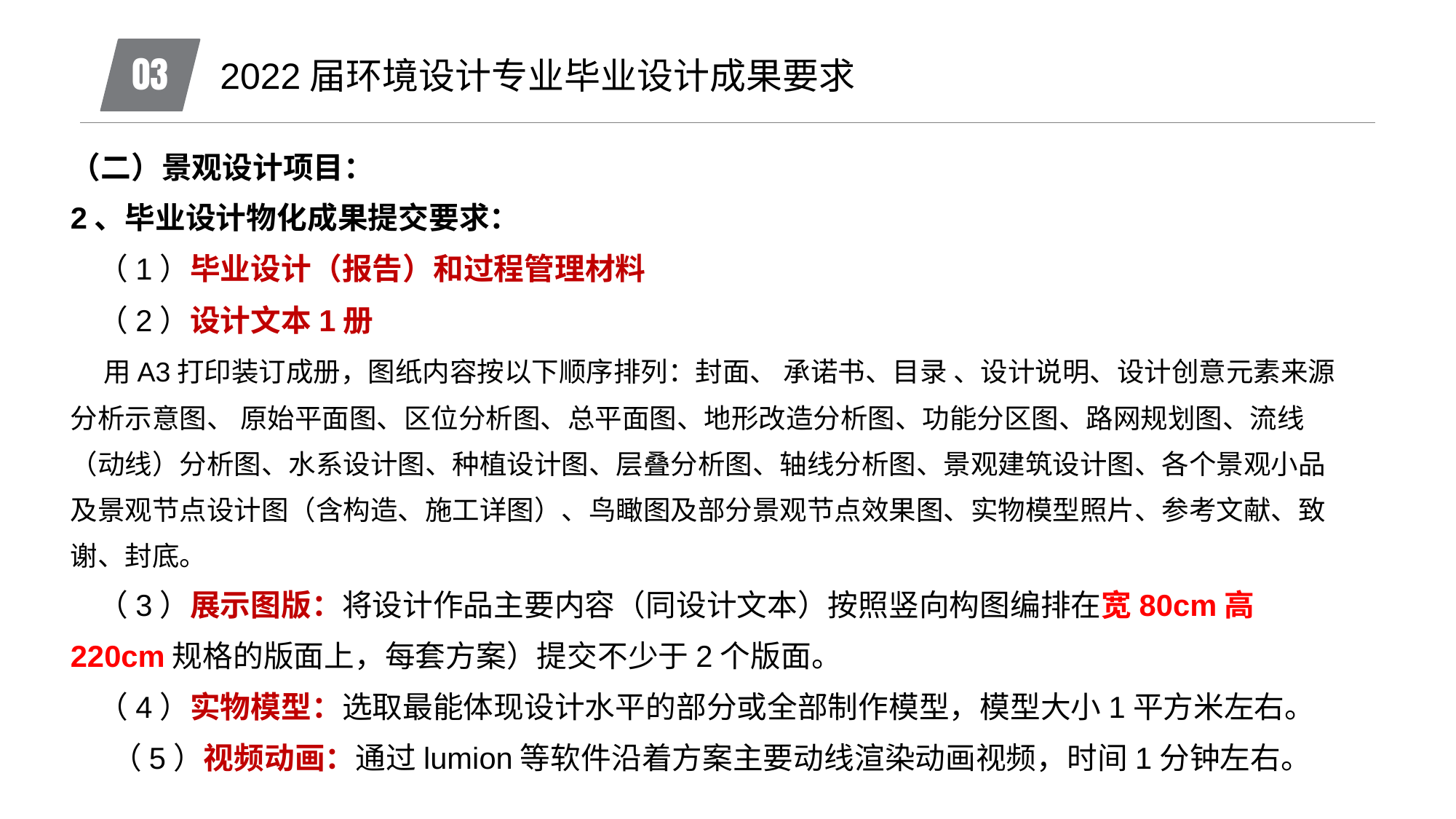

03
2022届环境设计专业毕业设计成果要求
（二）景观设计项目：
2、毕业设计物化成果提交要求：
   （1）毕业设计（报告）和过程管理材料
   （2）设计文本1册
    用A3打印装订成册，图纸内容按以下顺序排列：封面、 承诺书、目录 、设计说明、设计创意元素来源分析示意图、 原始平面图、区位分析图、总平面图、地形改造分析图、功能分区图、路网规划图、流线（动线）分析图、水系设计图、种植设计图、层叠分析图、轴线分析图、景观建筑设计图、各个景观小品及景观节点设计图（含构造、施工详图）、鸟瞰图及部分景观节点效果图、实物模型照片、参考文献、致谢、封底。
   （3）展示图版：将设计作品主要内容（同设计文本）按照竖向构图编排在宽80cm高220cm规格的版面上，每套方案）提交不少于2个版面。
   （4）实物模型：选取最能体现设计水平的部分或全部制作模型，模型大小1平方米左右。
     （5）视频动画：通过lumion等软件沿着方案主要动线渲染动画视频，时间1分钟左右。